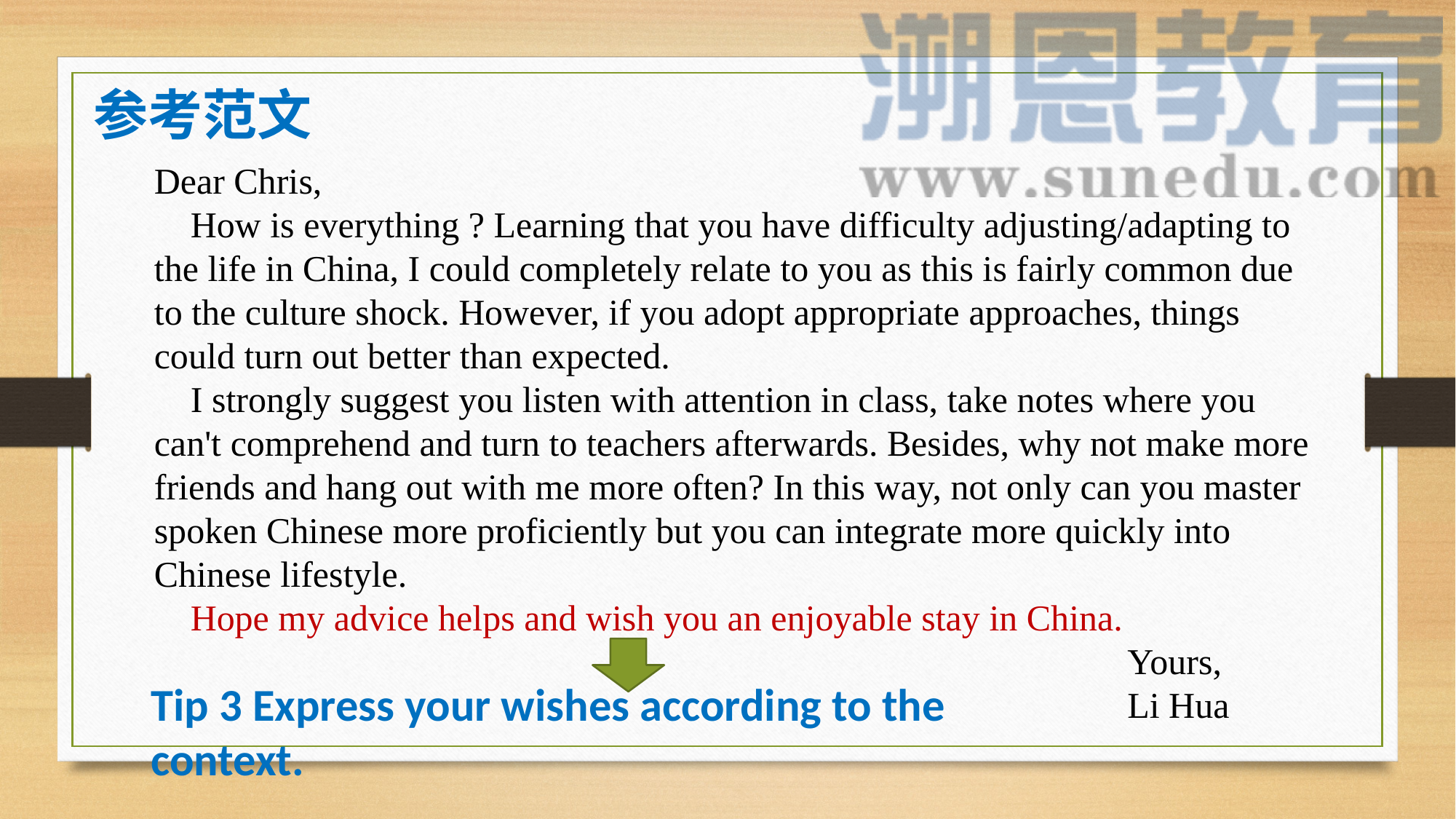

参考范文
Dear Chris,
    How is everything ? Learning that you have difficulty adjusting/adapting to the life in China, I could completely relate to you as this is fairly common due to the culture shock. However, if you adopt appropriate approaches, things could turn out better than expected.
    I strongly suggest you listen with attention in class, take notes where you can't comprehend and turn to teachers afterwards. Besides, why not make more friends and hang out with me more often? In this way, not only can you master spoken Chinese more proficiently but you can integrate more quickly into Chinese lifestyle.
    Hope my advice helps and wish you an enjoyable stay in China.
                                                                                                           Yours,
                                                                                                           Li Hua

Tip 3 Express your wishes according to the context.